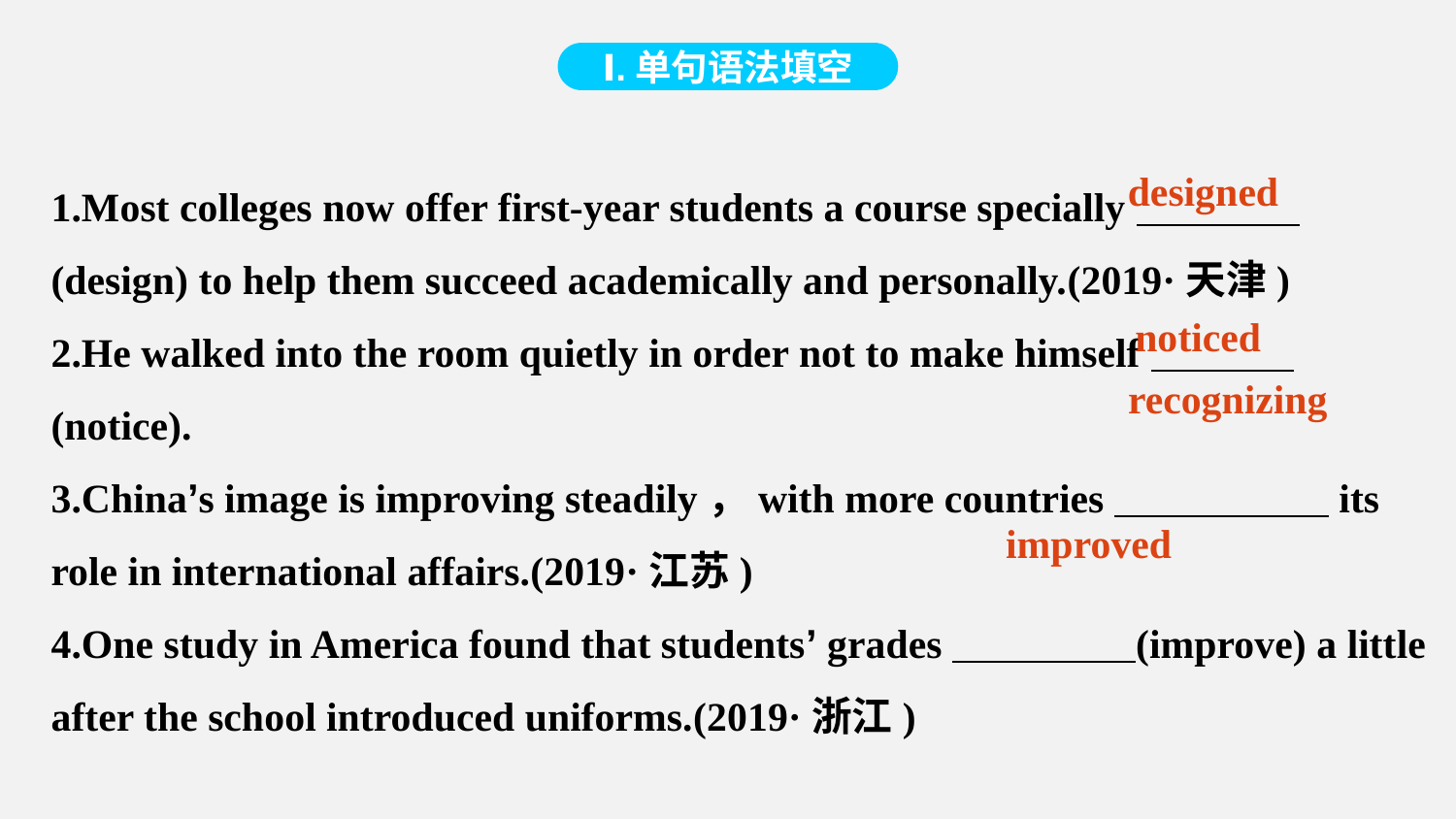

Ⅰ.单句语法填空
1.Most colleges now offer first-year students a course specially                  (design) to help them succeed academically and personally.(2019·天津)
2.He walked into the room quietly in order not to make himself                (notice).
3.China’s image is improving steadily，with more countries                       its role in international affairs.(2019·江苏)
4.One study in America found that students’ grades                   (improve) a little after the school introduced uniforms.(2019·浙江)
designed
noticed
recognizing
improved